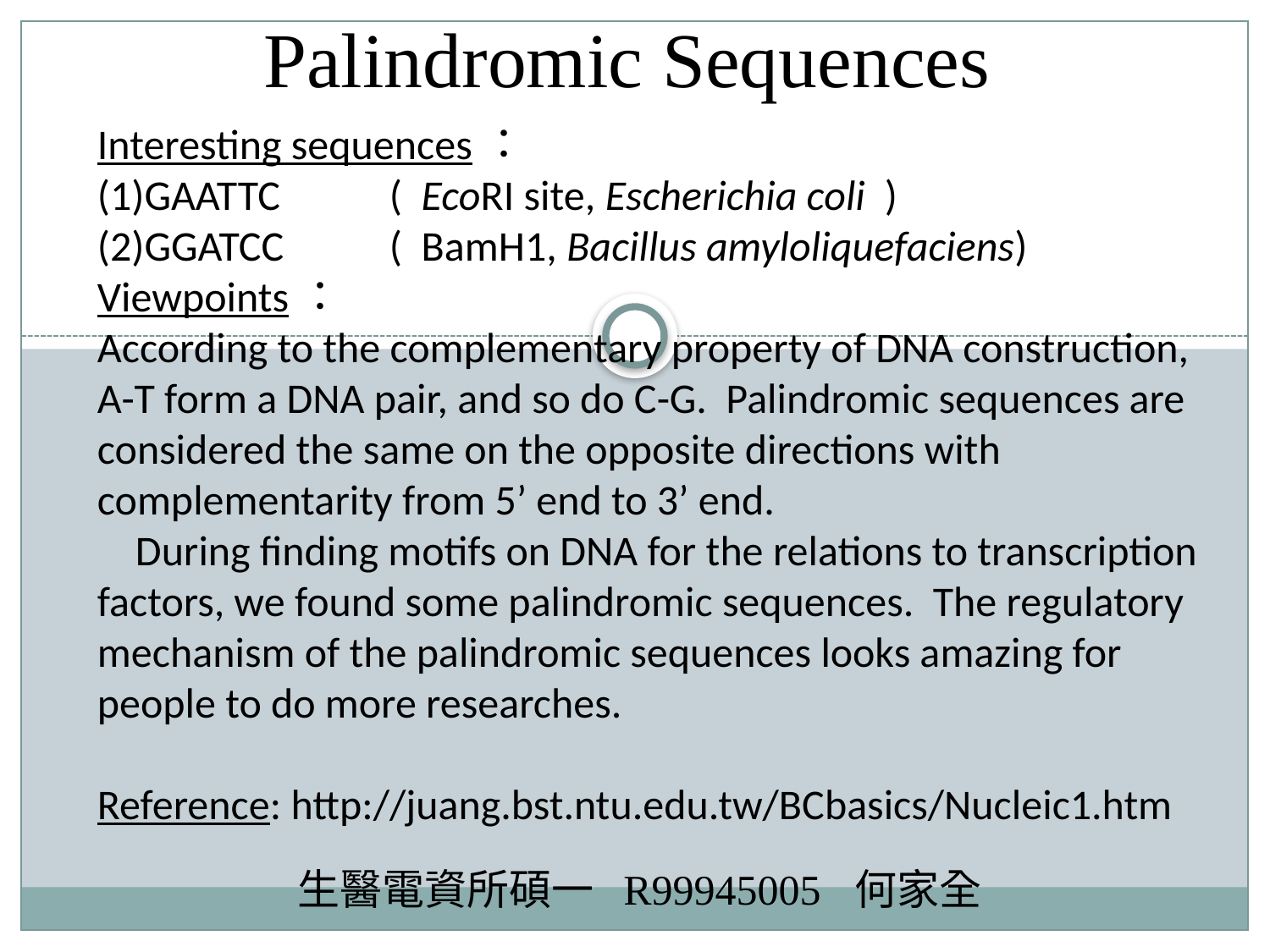

Palindromic Sequences
Interesting sequences：
GAATTC	    (  EcoRI site, Escherichia coli  )
GGATCC	    (  BamH1, Bacillus amyloliquefaciens)
Viewpoints：
According to the complementary property of DNA construction, A-T form a DNA pair, and so do C-G.  Palindromic sequences are considered the same on the opposite directions with complementarity from 5’ end to 3’ end.
    During finding motifs on DNA for the relations to transcription factors, we found some palindromic sequences.  The regulatory mechanism of the palindromic sequences looks amazing for people to do more researches.

Reference: http://juang.bst.ntu.edu.tw/BCbasics/Nucleic1.htm
生醫電資所碩一  R99945005  何家全